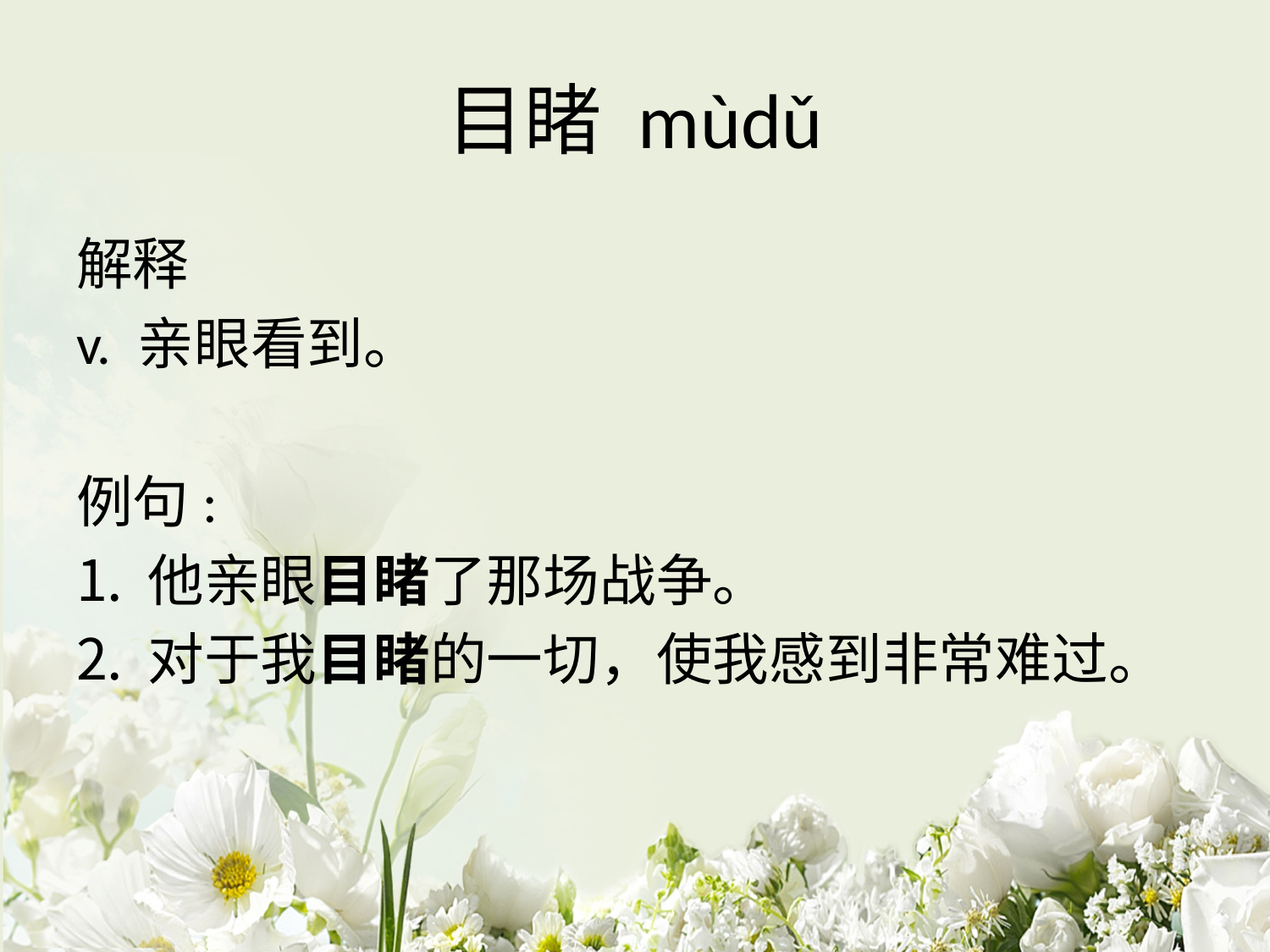

# 目睹 mùdǔ
解释
v. 亲眼看到。

例句:
他亲眼目睹了那场战争。
对于我目睹的一切，使我感到非常难过。